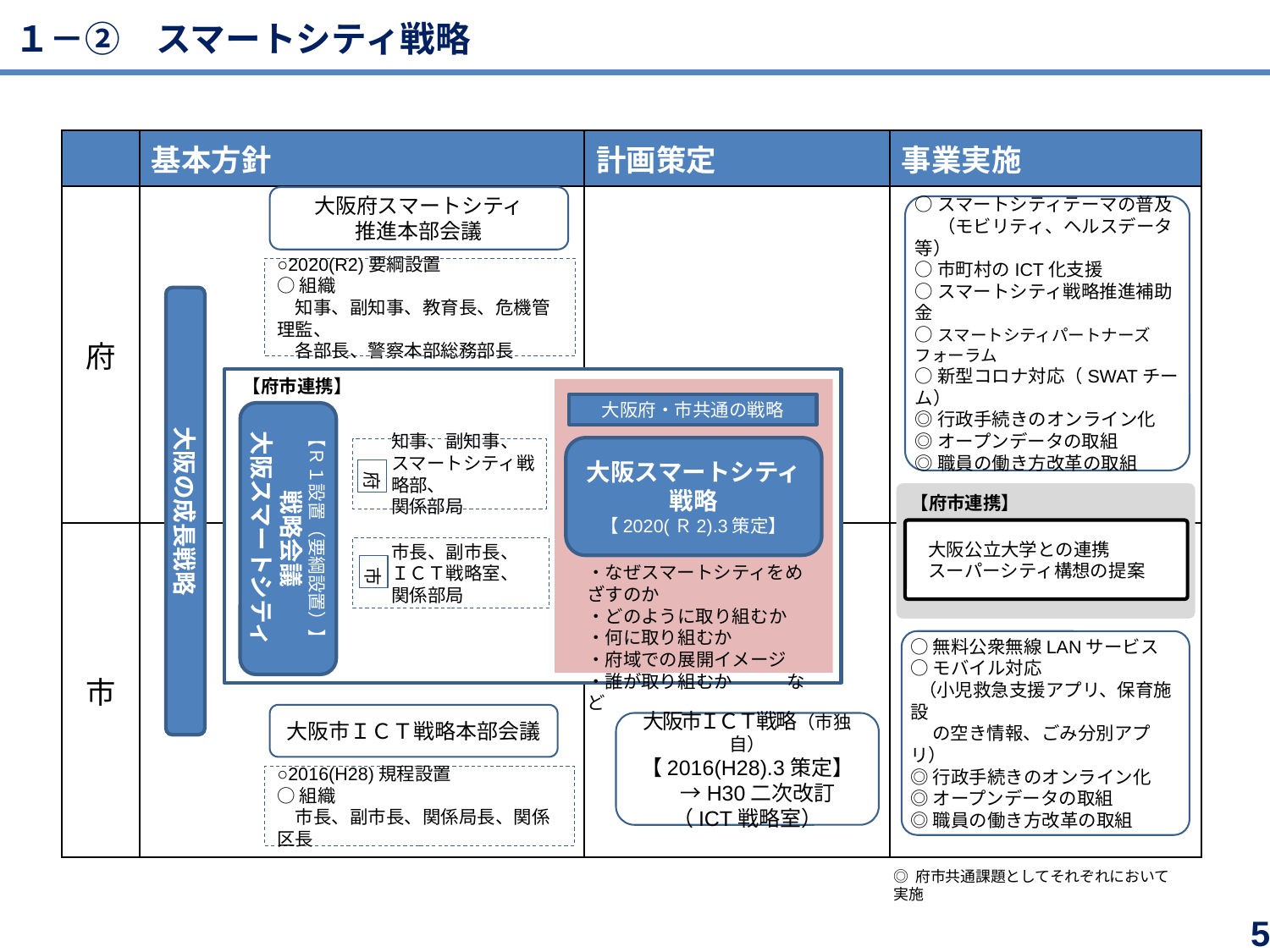

１－②　スマートシティ戦略
|  | 基本方針 | 計画策定 | 事業実施 |
| --- | --- | --- | --- |
| 府 |  |  |  |
| 市 |  |  |  |
大阪府スマートシティ
推進本部会議
○スマートシティテーマの普及
　 （モビリティ、ヘルスデータ等）
○市町村のICT化支援
○スマートシティ戦略推進補助金
○スマートシティパートナーズフォーラム
○新型コロナ対応（SWATチーム）
◎行政手続きのオンライン化
◎オープンデータの取組
◎職員の働き方改革の取組
○2020(R2)要綱設置
○組織
　知事、副知事、教育長、危機管理監、
　各部長、警察本部総務部長
大阪の成長戦略
【府市連携】

大阪府・市共通の戦略
【Ｒ１設置（要綱設置）】
戦略会議
大阪スマートシティ
大阪スマートシティ戦略
【2020(Ｒ2).3策定】
知事、副知事、
スマートシティ戦略部、
関係部局
市長、副市長、
ＩＣＴ戦略室、
関係部局
府
市
【府市連携】
　大阪公立大学との連携
　スーパーシティ構想の提案
・なぜスマートシティをめざすのか
・どのように取り組むか
・何に取り組むか
・府域での展開イメージ
・誰が取り組むか　　　など
○無料公衆無線LANサービス
○モバイル対応
 （小児救急支援アプリ、保育施設
　 の空き情報、ごみ分別アプリ）
◎行政手続きのオンライン化
◎オープンデータの取組
◎職員の働き方改革の取組
大阪市ＩＣＴ戦略本部会議
大阪市ＩＣＴ戦略（市独自）
【2016(H28).3策定】
　→H30二次改訂
（ICT戦略室）
○2016(H28)規程設置
○組織
　市長、副市長、関係局長、関係区長
◎ 府市共通課題としてそれぞれにおいて実施
5